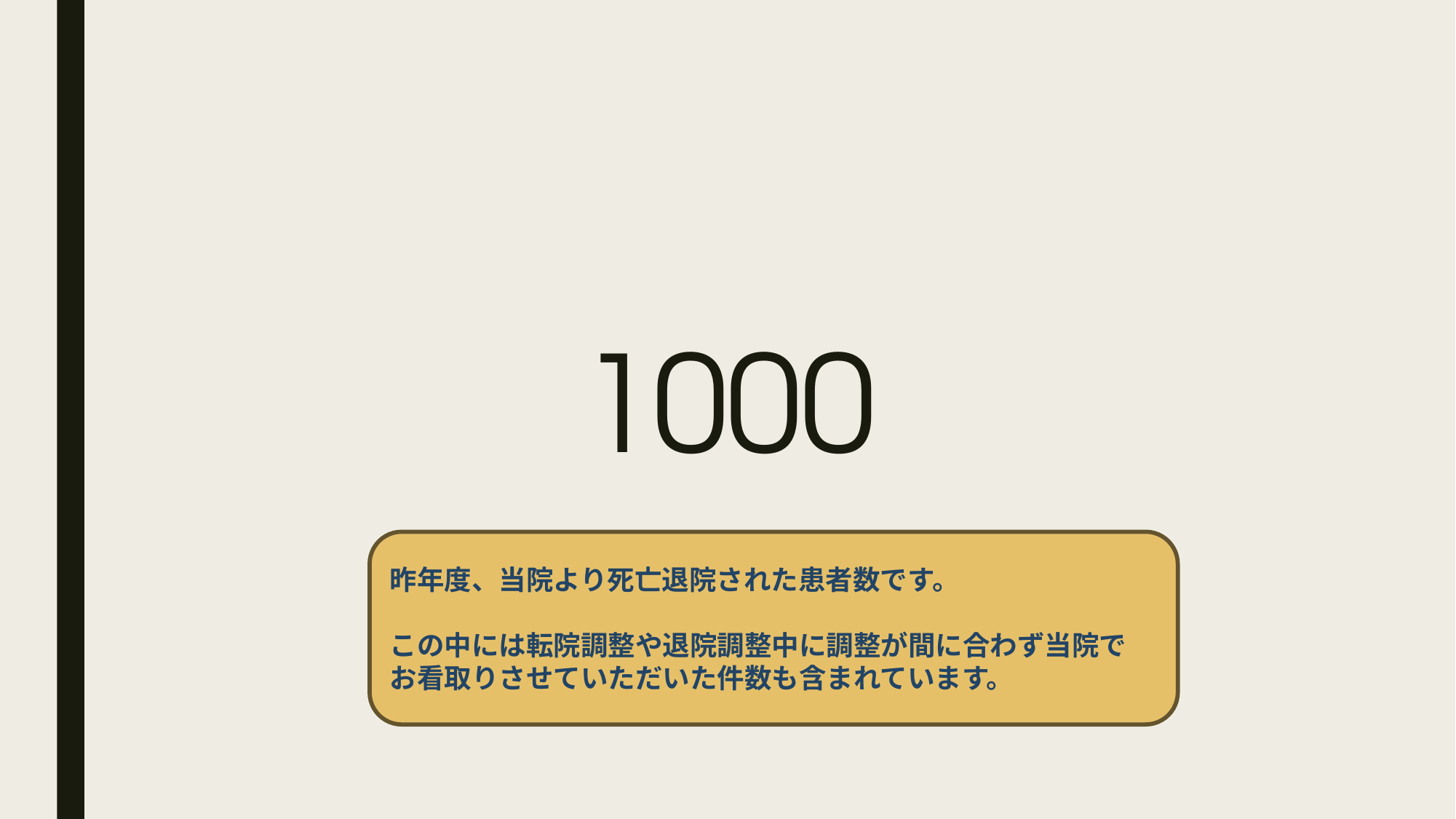

# 1000
昨年度、当院より死亡退院された患者数です。

この中には転院調整や退院調整中に調整が間に合わず当院で
お看取りさせていただいた件数も含まれています。